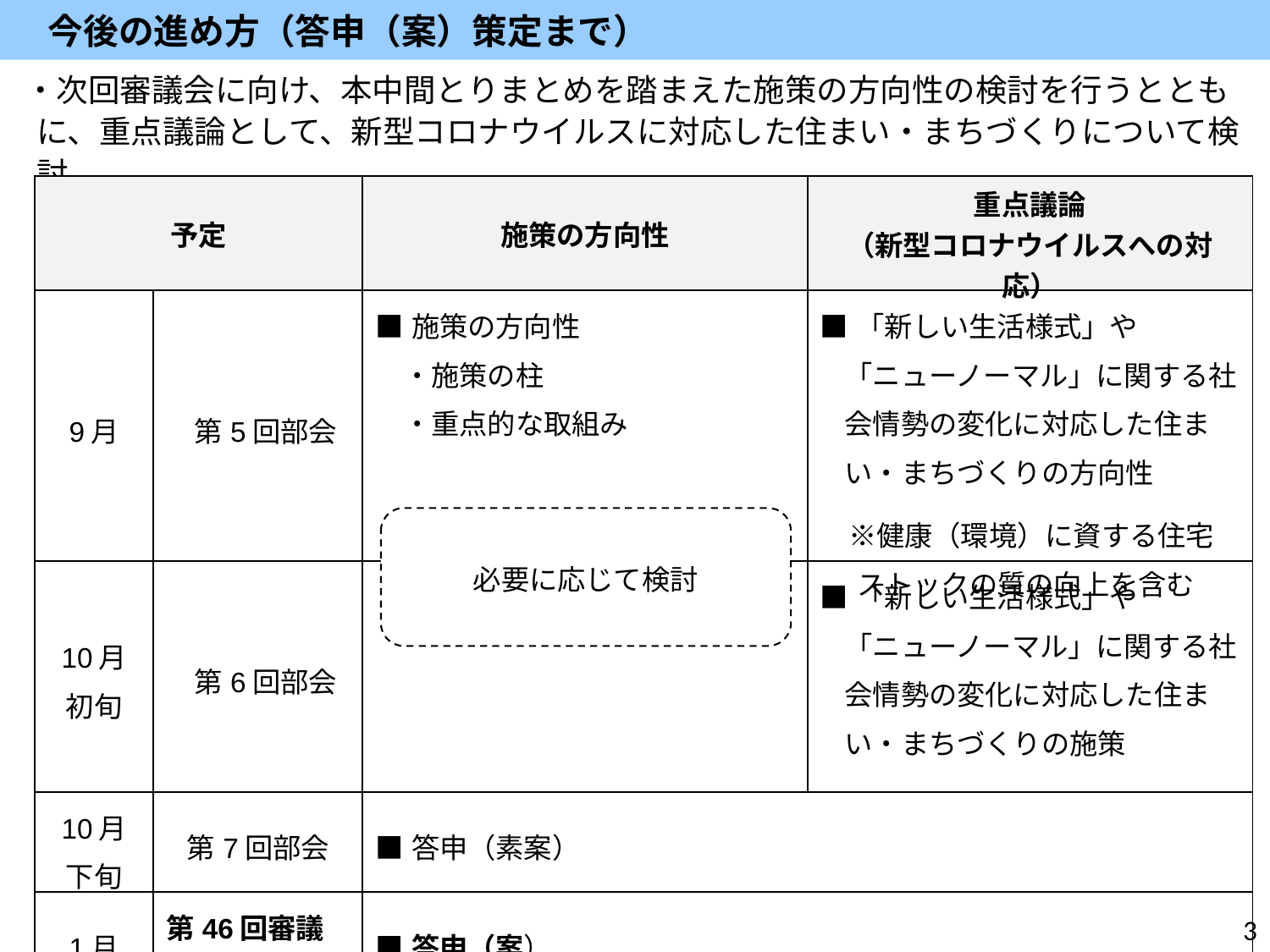

今後の進め方（答申（案）策定まで）
・次回審議会に向け、本中間とりまとめを踏まえた施策の方向性の検討を行うとともに、重点議論として、新型コロナウイルスに対応した住まい・まちづくりについて検討
| 予定 |  | 施策の方向性 | 重点議論 （新型コロナウイルスへの対応） |
| --- | --- | --- | --- |
| 9月 | 第5回部会 | ■施策の方向性 　・施策の柱 　・重点的な取組み | ■「新しい生活様式」や「ニューノーマル」に関する社会情勢の変化に対応した住まい・まちづくりの方向性 　※健康（環境）に資する住宅ストックの質の向上を含む |
| 10月 初旬 | 第6回部会 |  | ■「新しい生活様式」や「ニューノーマル」に関する社会情勢の変化に対応した住まい・まちづくりの施策 |
| 10月 下旬 | 第7回部会 | ■答申（素案） |  |
| 1月 | 第46回審議会 | ■答申（案） |  |
必要に応じて検討
3